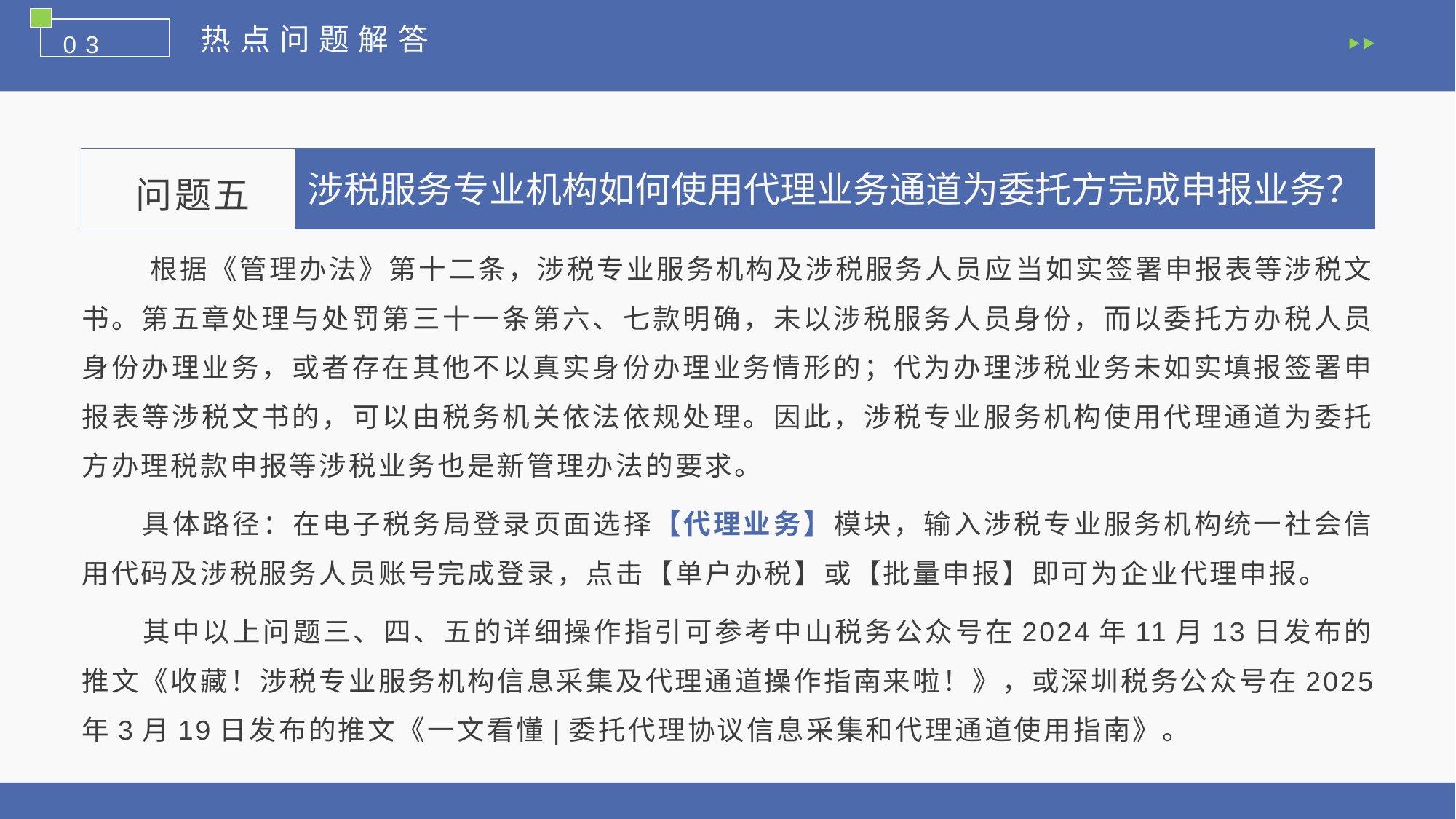

热点问题解答

03

涉税服务专业机构如何使用代理业务通道为委托方完成申报业务？
问题五
       根据《管理办法》第十二条，涉税专业服务机构及涉税服务人员应当如实签署申报表等涉税文书。第五章处理与处罚第三十一条第六、七款明确，未以涉税服务人员身份，而以委托方办税人员身份办理业务，或者存在其他不以真实身份办理业务情形的；代为办理涉税业务未如实填报签署申报表等涉税文书的，可以由税务机关依法依规处理。因此，涉税专业服务机构使用代理通道为委托方办理税款申报等涉税业务也是新管理办法的要求。
      具体路径：在电子税务局登录页面选择【代理业务】模块，输入涉税专业服务机构统一社会信用代码及涉税服务人员账号完成登录，点击【单户办税】或【批量申报】即可为企业代理申报。
      其中以上问题三、四、五的详细操作指引可参考中山税务公众号在2024年11月13日发布的推文《收藏！涉税专业服务机构信息采集及代理通道操作指南来啦！》，或深圳税务公众号在2025年3月19日发布的推文《一文看懂|委托代理协议信息采集和代理通道使用指南》。